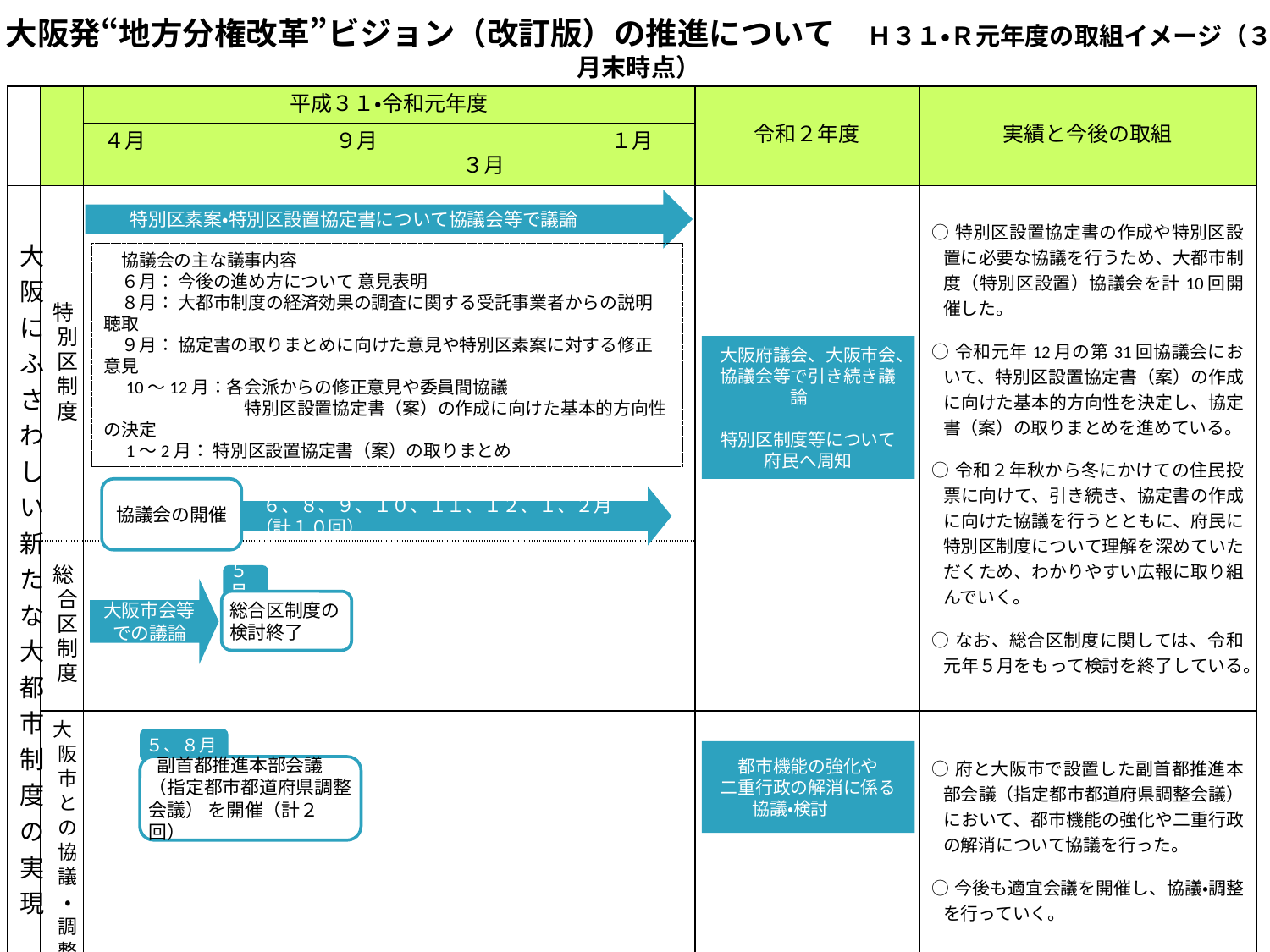

大阪発“地方分権改革”ビジョン（改訂版）の推進について　Ｈ３１・Ｒ元年度の取組イメージ（３月末時点）
|  |  | 平成３１・令和元年度 | 令和２年度 | 実績と今後の取組 |
| --- | --- | --- | --- | --- |
|  |  | ４月　　　　　　　　　９月　　　　　　　　　　　１月　　　　　　　　　　３月 |  |  |
| 大阪にふさわしい新たな大都市制度の実現 | 特別区制度 |  |  | ○特別区設置協定書の作成や特別区設置に必要な協議を行うため、大都市制度（特別区設置）協議会を計10回開催した。 ○令和元年12月の第31回協議会において、特別区設置協定書（案）の作成に向けた基本的方向性を決定し、協定書（案）の取りまとめを進めている。 ○令和２年秋から冬にかけての住民投票に向けて、引き続き、協定書の作成に向けた協議を行うとともに、府民に特別区制度について理解を深めていただくため、わかりやすい広報に取り組んでいく。 ○なお、総合区制度に関しては、令和元年５月をもって検討を終了している。 |
|  | 総合区制度 |  |  |  |
|  | 大阪市との協議・調整 |  |  | ○府と大阪市で設置した副首都推進本部会議（指定都市都道府県調整会議）において、都市機能の強化や二重行政の解消について協議を行った。 ○今後も適宜会議を開催し、協議・調整を行っていく。 |
特別区素案・特別区設置協定書について協議会等で議論
　協議会の主な議事内容
　６月： 今後の進め方について 意見表明
　８月： 大都市制度の経済効果の調査に関する受託事業者からの説明聴取
　９月： 協定書の取りまとめに向けた意見や特別区素案に対する修正意見
　10～12月：各会派からの修正意見や委員間協議
　　　　　　　　特別区設置協定書（案）の作成に向けた基本的方向性の決定
　1～2月： 特別区設置協定書（案）の取りまとめ
大阪府議会、大阪市会、
協議会等で引き続き議論

特別区制度等について
府民へ周知
協議会の開催
 ６、８、９、１０、１１、１２、１、２月   （計１０回）
５月
総合区制度の
検討終了
大阪市会等での議論
５、８月
 副首都推進本部会議
（指定都市都道府県調整会議） を開催（計２回）
都市機能の強化や
二重行政の解消に係る
協議・検討